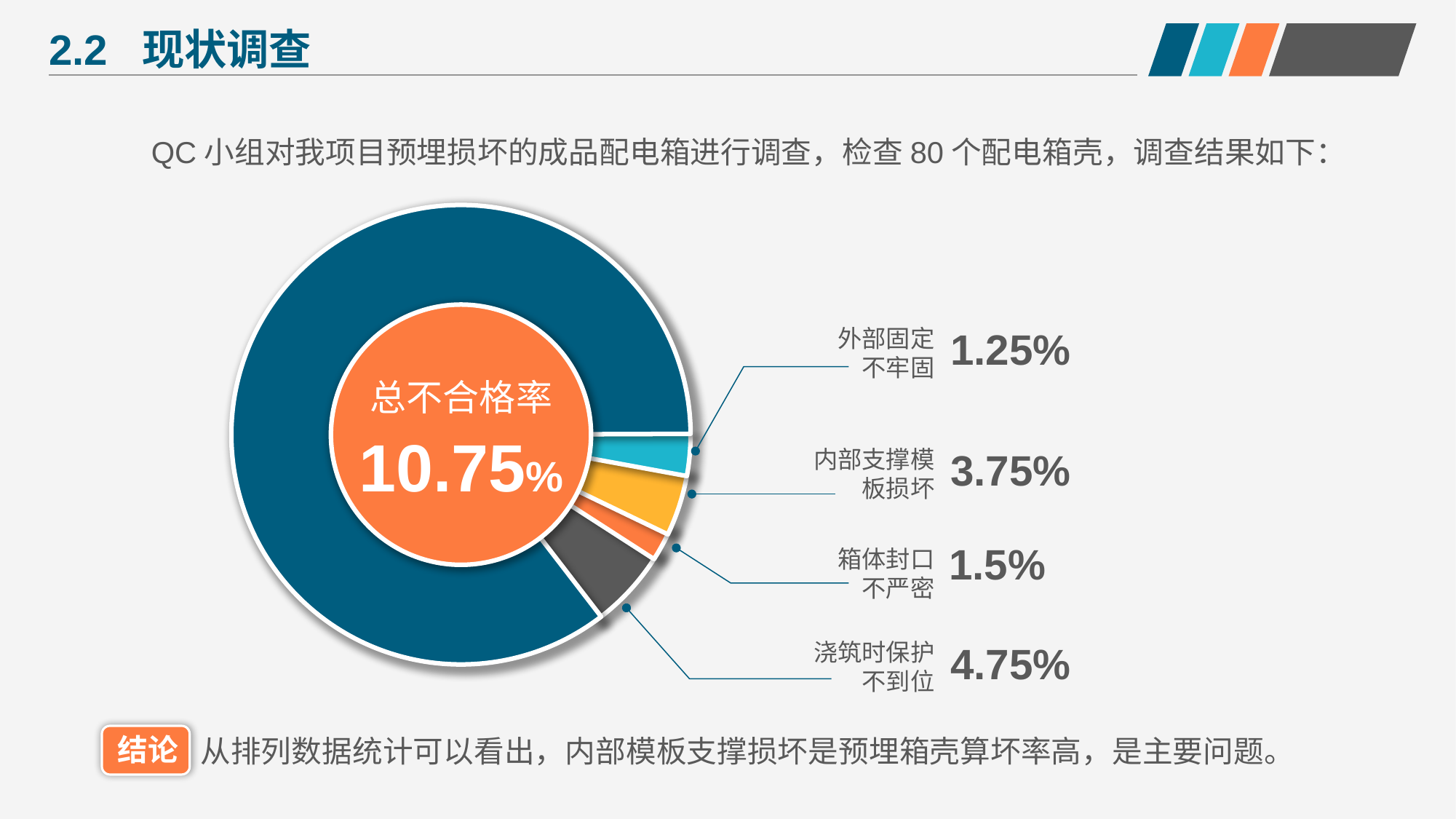

2.2  现状调查
QC小组对我项目预埋损坏的成品配电箱进行调查，检查80个配电箱壳，调查结果如下：

总不合格率
10.75%
1.25%
外部固定不牢固

3.75%
内部支撑模板损坏
1.5%
箱体封口不严密

4.75%
浇筑时保护不到位
结论

从排列数据统计可以看出，内部模板支撑损坏是预埋箱壳算坏率高，是主要问题。